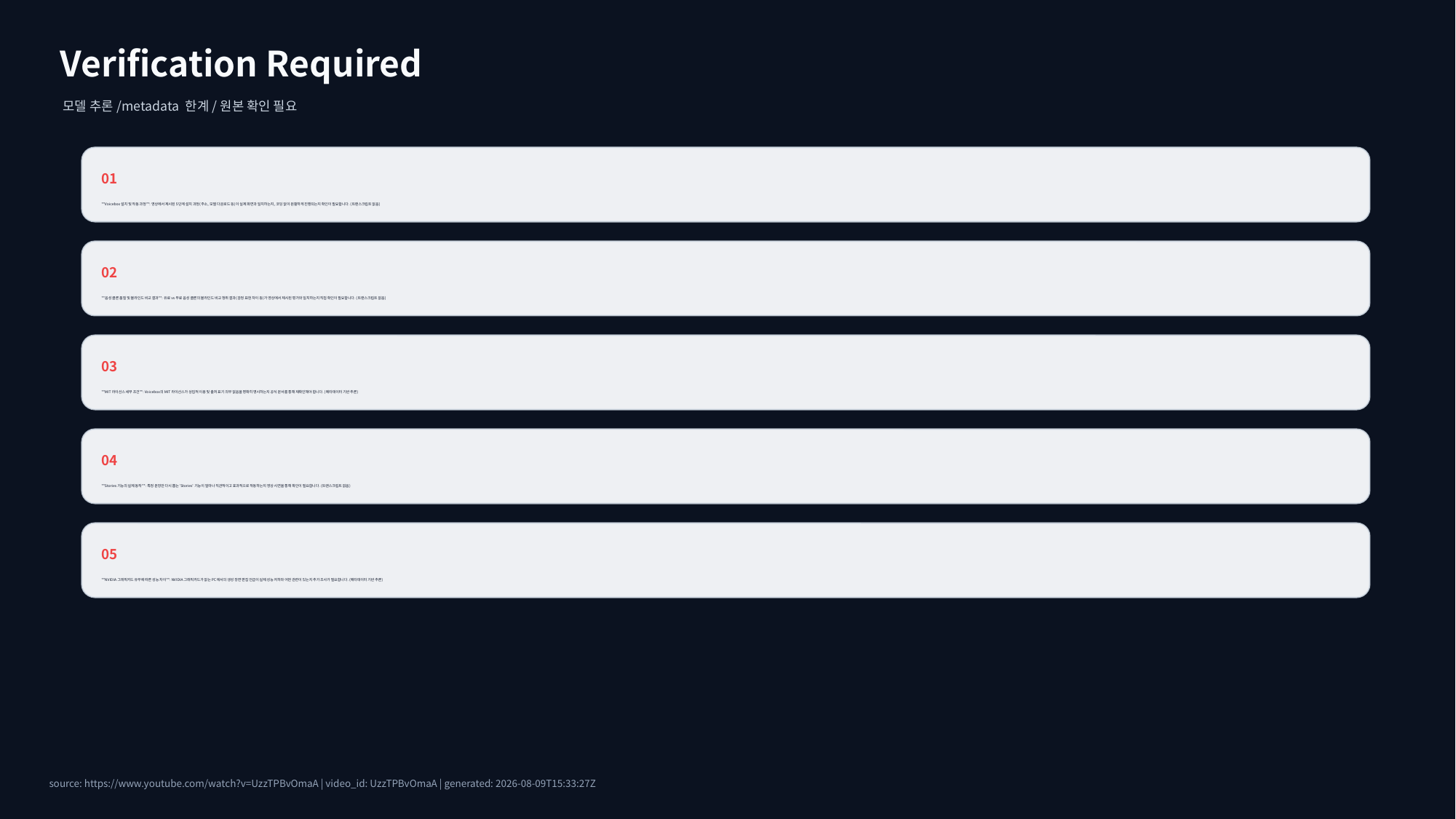

Verification Required
모델 추론/metadata 한계/원본 확인 필요

01
**Voicebox 설치 및 작동 과정**: 영상에서 제시된 5단계 설치 과정(주소, 모델 다운로드 등)이 실제 화면과 일치하는지, 코딩 없이 원활하게 진행되는지 확인이 필요합니다. (트랜스크립트 없음)

02
**음성 클론 품질 및 블라인드 비교 결과**: 유료 vs 무료 음성 클론의 블라인드 비교 청취 결과(감정 표현 차이 등)가 영상에서 제시된 평가와 일치하는지 직접 확인이 필요합니다. (트랜스크립트 없음)

03
**MIT 라이선스 세부 조건**: Voicebox의 MIT 라이선스가 상업적 이용 및 출처 표기 의무 없음을 명확히 명시하는지 공식 문서를 통해 재확인해야 합니다. (메타데이터 기반 추론)

04
**Stories 기능의 실제 동작**: 특정 문장만 다시 뽑는 'Stories' 기능이 얼마나 직관적이고 효과적으로 작동하는지 영상 시연을 통해 확인이 필요합니다. (트랜스크립트 없음)

05
**NVIDIA 그래픽카드 유무에 따른 성능 차이**: NVIDIA 그래픽카드가 없는 PC에서의 생성 장면 편집 언급이 실제 성능 저하와 어떤 관련이 있는지 추가 조사가 필요합니다. (메타데이터 기반 추론)
source: https://www.youtube.com/watch?v=UzzTPBvOmaA | video_id: UzzTPBvOmaA | generated: 2026-08-09T15:33:27Z